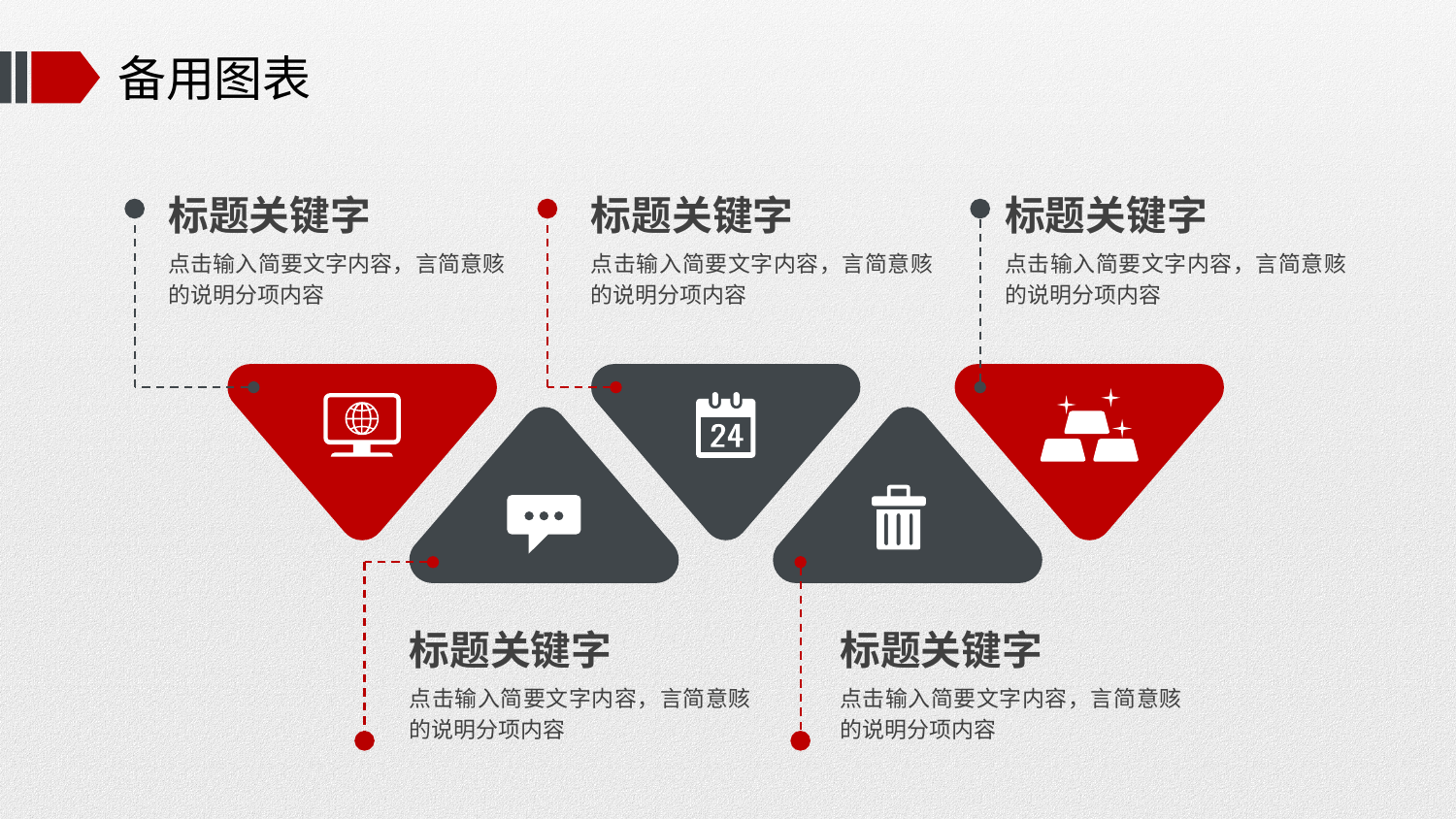

# 备用图表
标题关键字
标题关键字
标题关键字
点击输入简要文字内容，言简意赅的说明分项内容
点击输入简要文字内容，言简意赅的说明分项内容
点击输入简要文字内容，言简意赅的说明分项内容

标题关键字
标题关键字
点击输入简要文字内容，言简意赅的说明分项内容
点击输入简要文字内容，言简意赅的说明分项内容